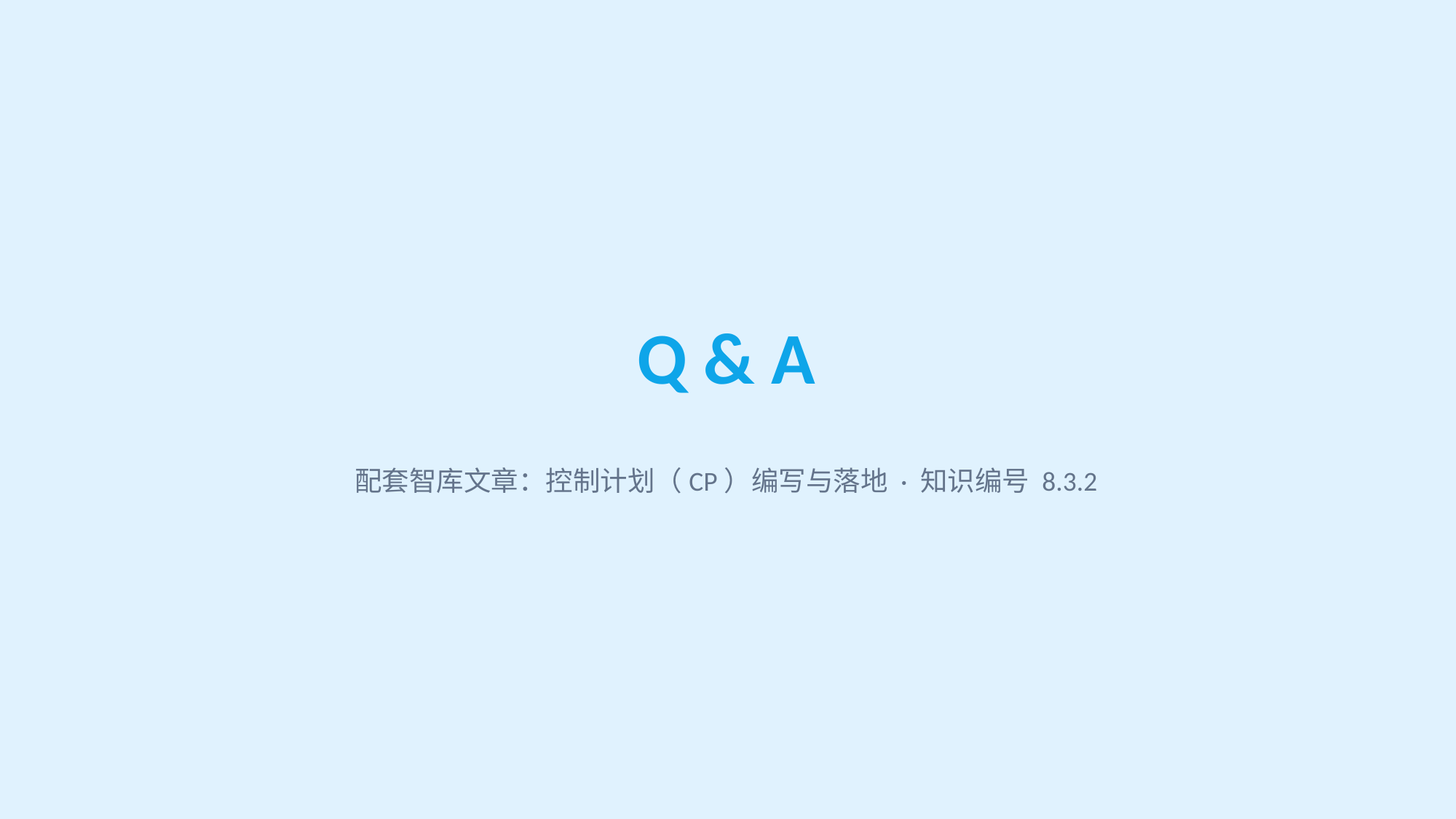

Q & A
配套智库文章：控制计划（CP）编写与落地 · 知识编号 8.3.2